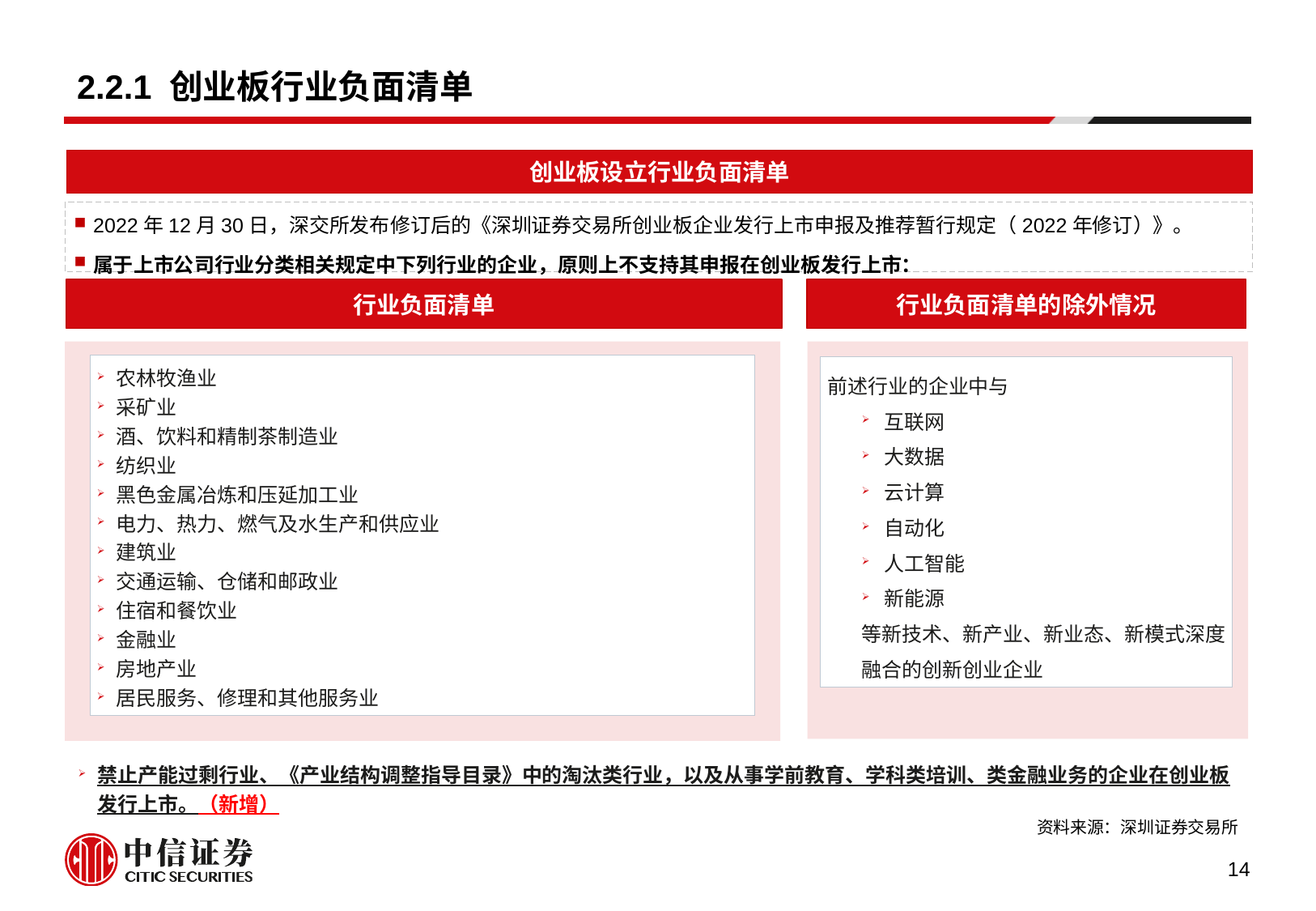

# 2.2.1 创业板行业负面清单
创业板设立行业负面清单
2022年12月30日，深交所发布修订后的《深圳证券交易所创业板企业发行上市申报及推荐暂行规定（2022年修订）》。
属于上市公司行业分类相关规定中下列行业的企业，原则上不支持其申报在创业板发行上市：
行业负面清单
行业负面清单的除外情况

农林牧渔业
采矿业
酒、饮料和精制茶制造业
纺织业
黑色金属冶炼和压延加工业
电力、热力、燃气及水生产和供应业
建筑业
交通运输、仓储和邮政业
住宿和餐饮业
金融业
房地产业
居民服务、修理和其他服务业

前述行业的企业中与
互联网
大数据
云计算
自动化
人工智能
新能源
等新技术、新产业、新业态、新模式深度融合的创新创业企业
禁止产能过剩行业、《产业结构调整指导目录》中的淘汰类行业，以及从事学前教育、学科类培训、类金融业务的企业在创业板发行上市。（新增）
资料来源：深圳证券交易所